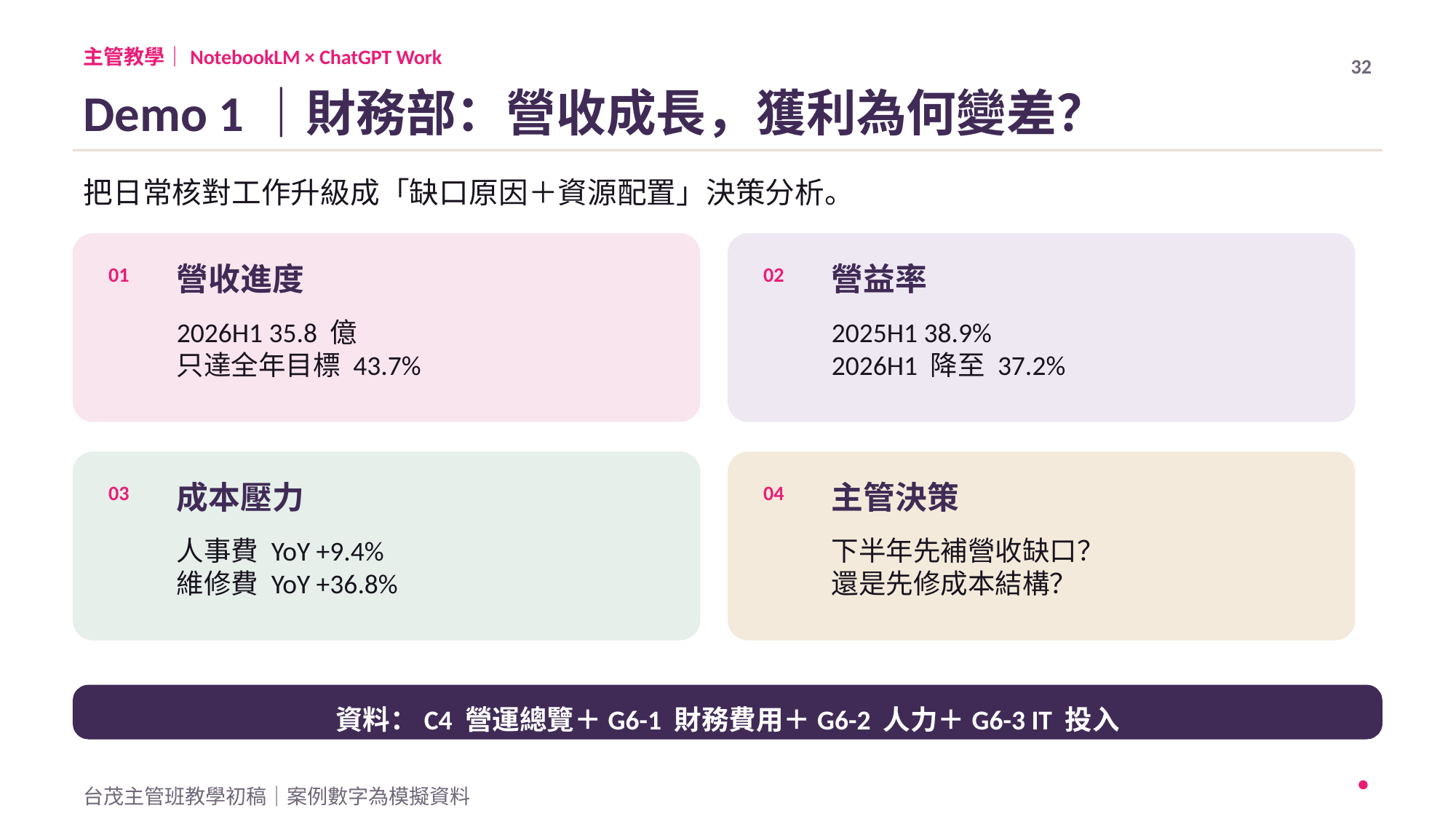

主管教學｜NotebookLM × ChatGPT Work
32
Demo 1｜財務部：營收成長，獲利為何變差？

把日常核對工作升級成「缺口原因＋資源配置」決策分析。

營收進度
營益率
01
02
2026H1 35.8 億
只達全年目標 43.7%
2025H1 38.9%
2026H1 降至 37.2%

成本壓力
主管決策
03
04
人事費 YoY +9.4%
維修費 YoY +36.8%
下半年先補營收缺口？
還是先修成本結構？

資料：C4 營運總覽＋G6-1 財務費用＋G6-2 人力＋G6-3 IT 投入
台茂主管班教學初稿｜案例數字為模擬資料